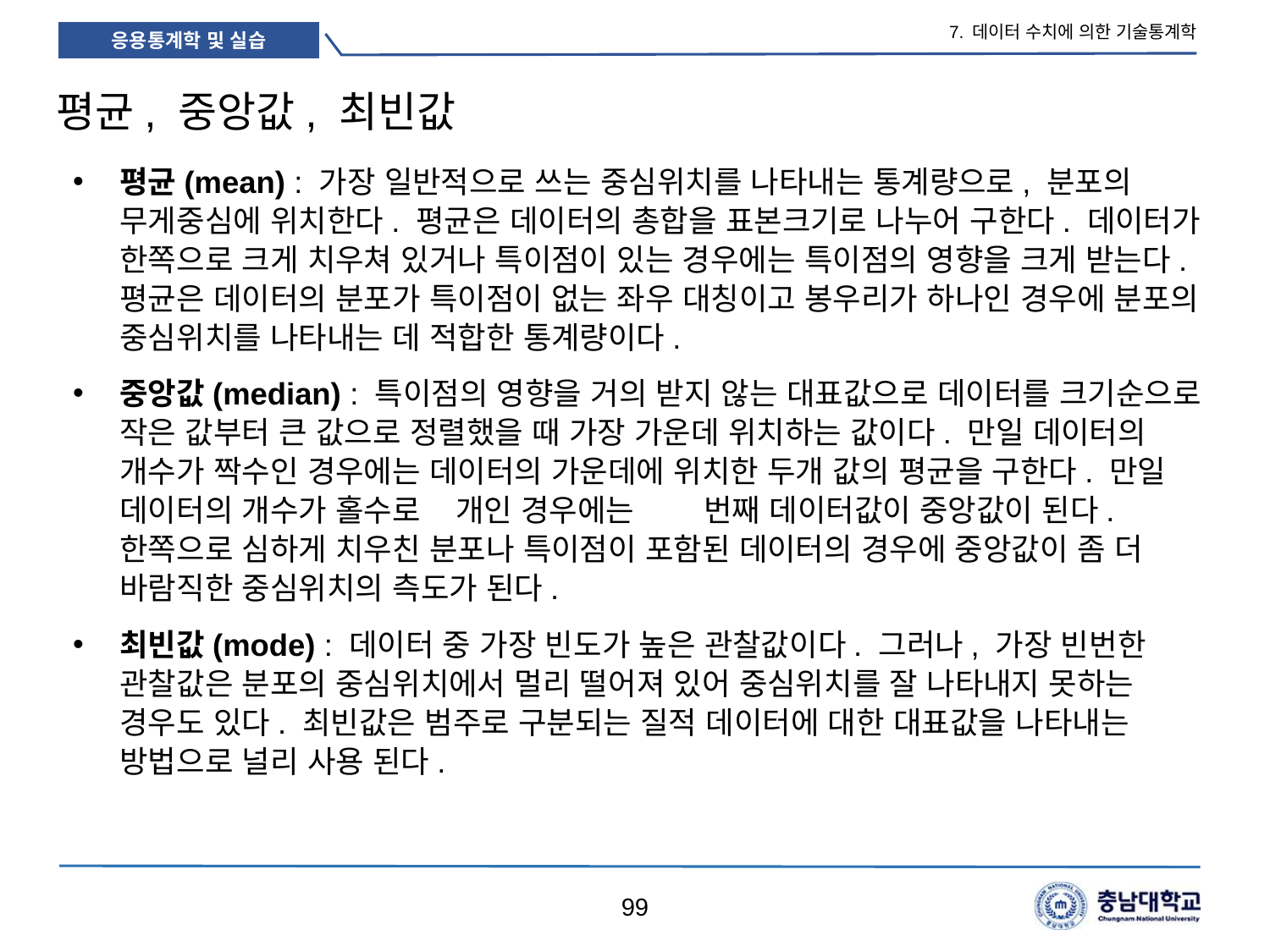

7. 데이터 수치에 의한 기술통계학
# 평균, 중앙값, 최빈값
평균(mean) : 가장 일반적으로 쓰는 중심위치를 나타내는 통계량으로, 분포의 무게중심에 위치한다. 평균은 데이터의 총합을 표본크기로 나누어 구한다. 데이터가 한쪽으로 크게 치우쳐 있거나 특이점이 있는 경우에는 특이점의 영향을 크게 받는다. 평균은 데이터의 분포가 특이점이 없는 좌우 대칭이고 봉우리가 하나인 경우에 분포의 중심위치를 나타내는 데 적합한 통계량이다.
중앙값(median) : 특이점의 영향을 거의 받지 않는 대표값으로 데이터를 크기순으로 작은 값부터 큰 값으로 정렬했을 때 가장 가운데 위치하는 값이다. 만일 데이터의 개수가 짝수인 경우에는 데이터의 가운데에 위치한 두개 값의 평균을 구한다. 만일 데이터의 개수가 홀수로    개인 경우에는        번째 데이터값이 중앙값이 된다. 한쪽으로 심하게 치우친 분포나 특이점이 포함된 데이터의 경우에 중앙값이 좀 더 바람직한 중심위치의 측도가 된다.
최빈값(mode) : 데이터 중 가장 빈도가 높은 관찰값이다. 그러나, 가장 빈번한 관찰값은 분포의 중심위치에서 멀리 떨어져 있어 중심위치를 잘 나타내지 못하는 경우도 있다. 최빈값은 범주로 구분되는 질적 데이터에 대한 대표값을 나타내는 방법으로 널리 사용 된다.
99